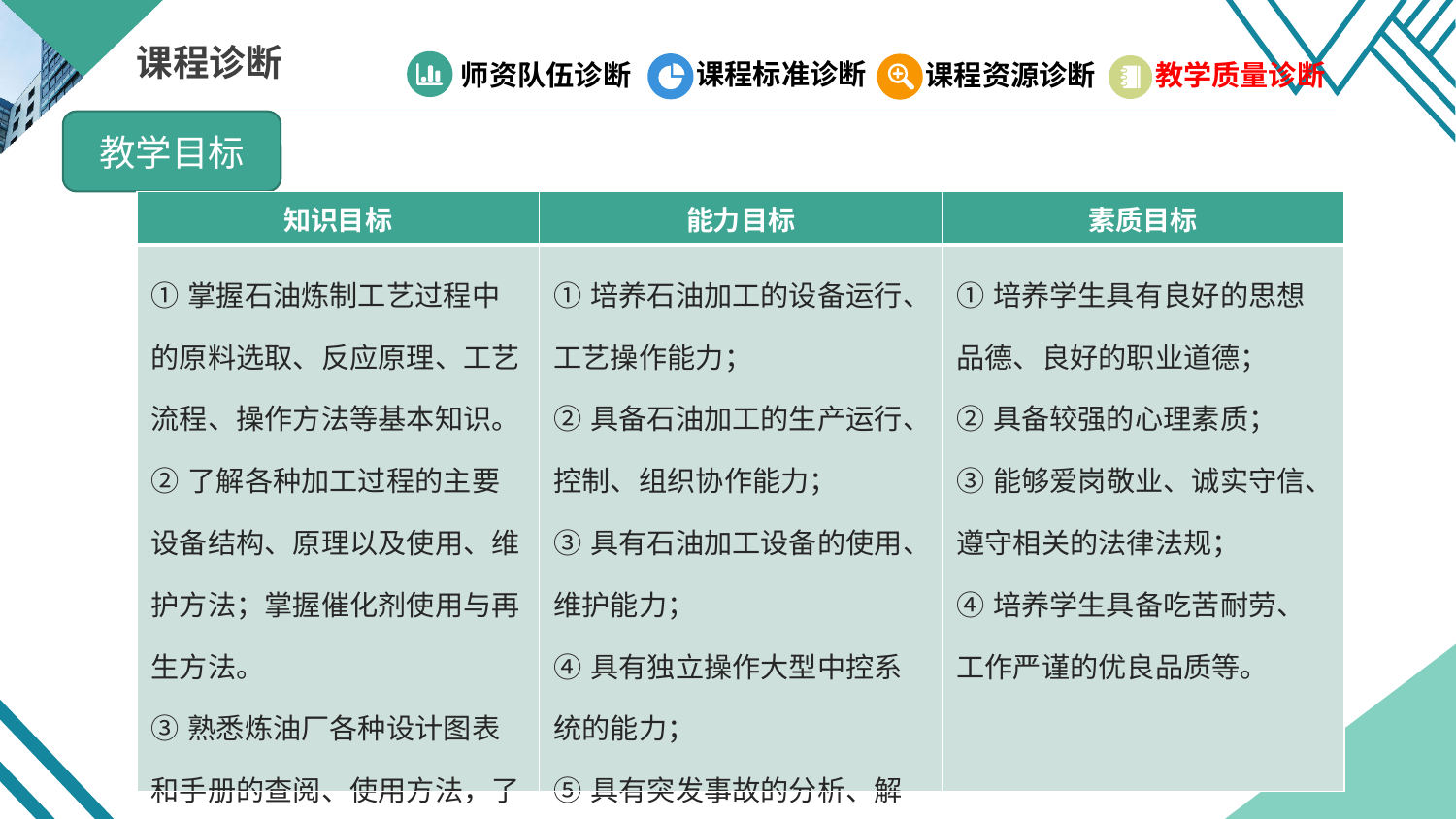

课程诊断
课程标准诊断
师资队伍诊断
课程资源诊断
教学质量诊断

教学目标
| 知识目标 | 能力目标 | 素质目标 |
| --- | --- | --- |
| ①掌握石油炼制工艺过程中的原料选取、反应原理、工艺流程、操作方法等基本知识。 ②了解各种加工过程的主要设备结构、原理以及使用、维护方法；掌握催化剂使用与再生方法。 ③熟悉炼油厂各种设计图表和手册的查阅、使用方法，了解文献检索方法等知识。 | ①培养石油加工的设备运行、工艺操作能力； ②具备石油加工的生产运行、控制、组织协作能力； ③具有石油加工设备的使用、维护能力； ④具有独立操作大型中控系统的能力； ⑤具有突发事故的分析、解决能力等。 | ①培养学生具有良好的思想品德、良好的职业道德； ②具备较强的心理素质； ③能够爱岗敬业、诚实守信、遵守相关的法律法规； ④培养学生具备吃苦耐劳、工作严谨的优良品质等。 |